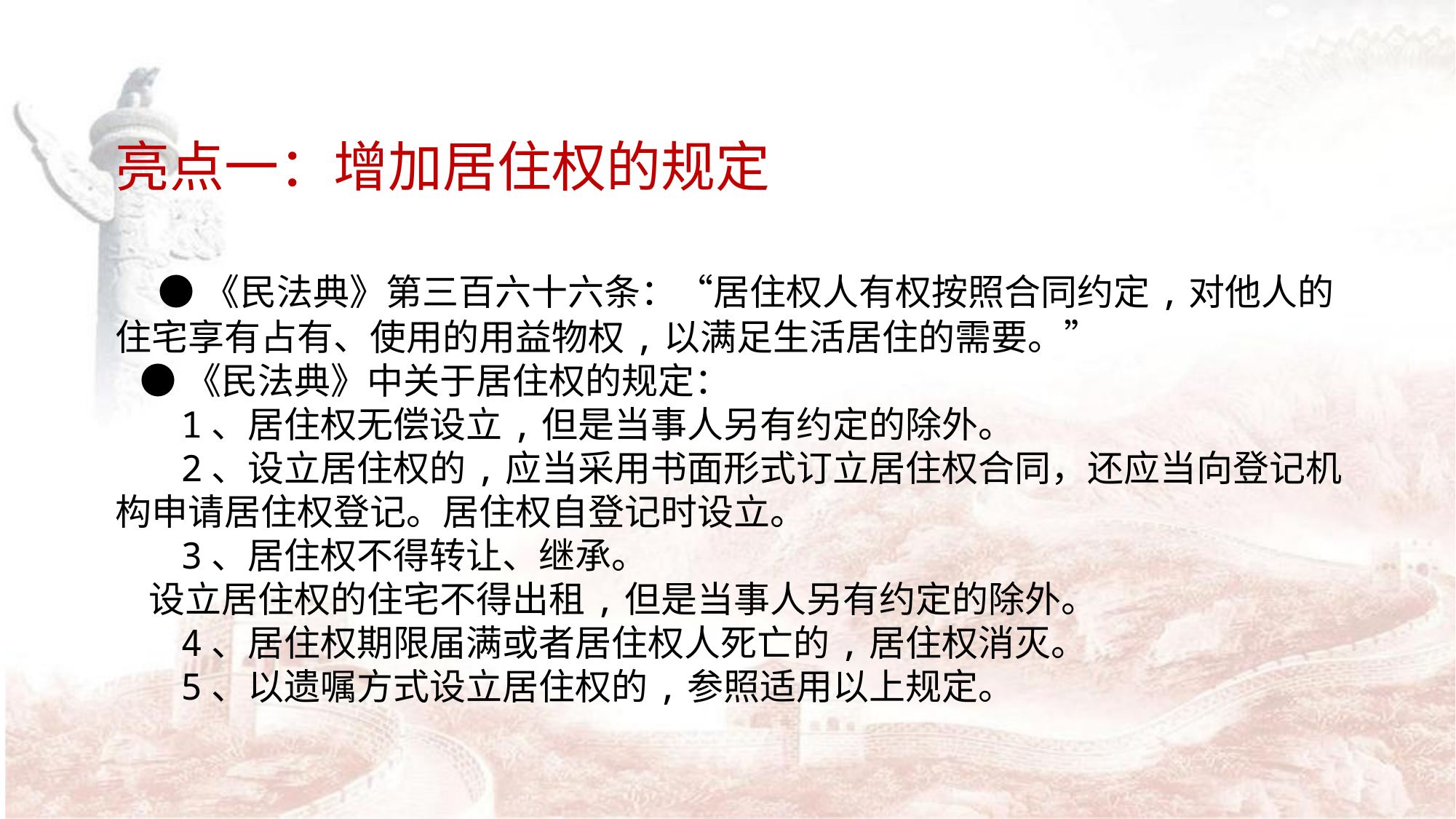

亮点一：增加居住权的规定

     ●《民法典》第三百六十六条：“居住权人有权按照合同约定,对他人的住宅享有占有、使用的用益物权,以满足生活居住的需要。”
   ●《民法典》中关于居住权的规定：
   1、居住权无偿设立,但是当事人另有约定的除外。
   2、设立居住权的,应当采用书面形式订立居住权合同，还应当向登记机构申请居住权登记。居住权自登记时设立。
   3、居住权不得转让、继承。
   设立居住权的住宅不得出租,但是当事人另有约定的除外。
   4、居住权期限届满或者居住权人死亡的,居住权消灭。
   5、以遗嘱方式设立居住权的,参照适用以上规定。